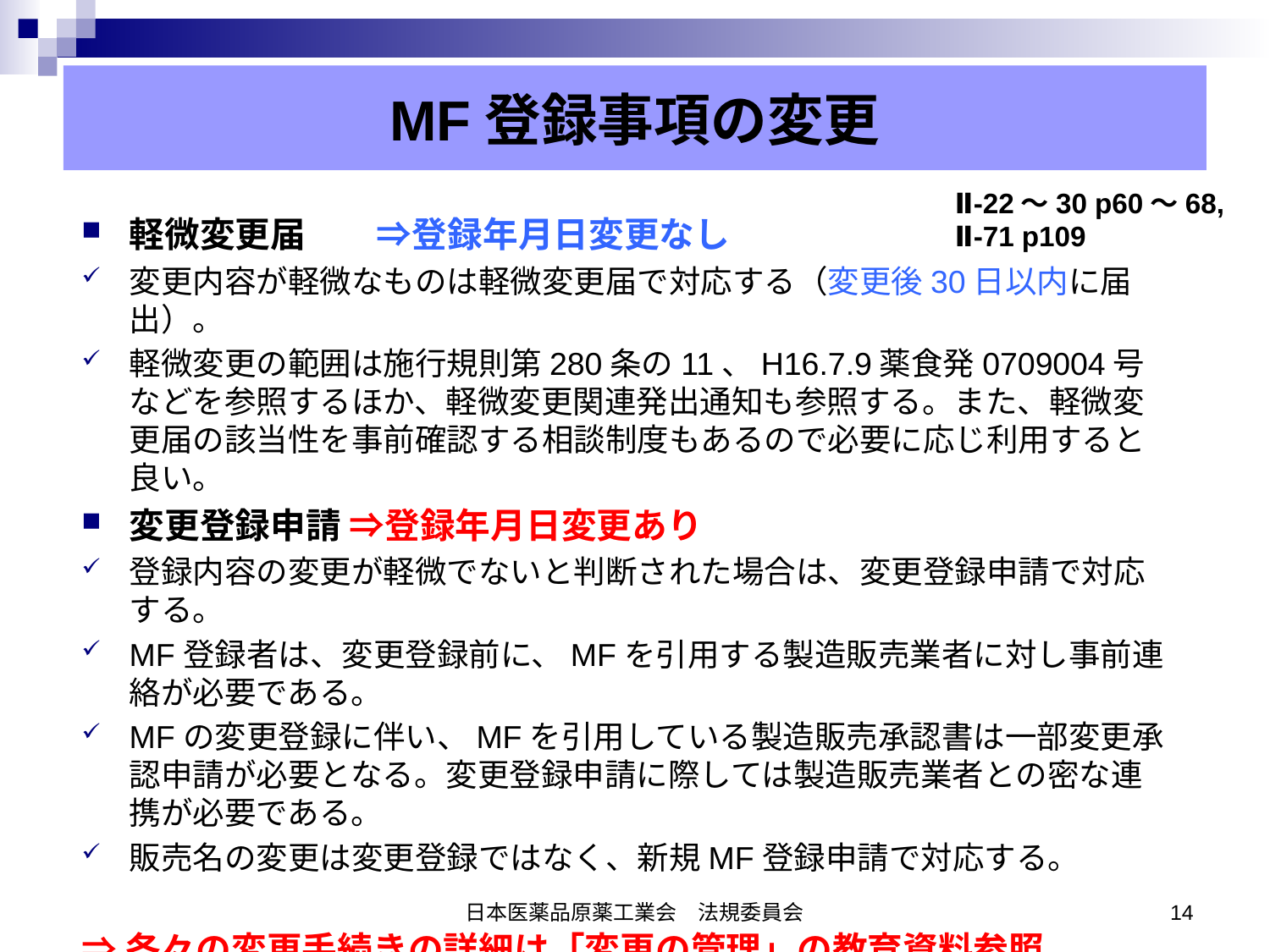

MF登録事項の変更
Ⅱ-22〜30 p60〜68,
Ⅱ-71 p109
軽微変更届　　⇒登録年月日変更なし
変更内容が軽微なものは軽微変更届で対応する（変更後30日以内に届出）。
軽微変更の範囲は施行規則第280条の11、H16.7.9薬食発0709004号などを参照するほか、軽微変更関連発出通知も参照する。また、軽微変更届の該当性を事前確認する相談制度もあるので必要に応じ利用すると良い。
変更登録申請 ⇒登録年月日変更あり
登録内容の変更が軽微でないと判断された場合は、変更登録申請で対応する。
MF登録者は、変更登録前に、MFを引用する製造販売業者に対し事前連絡が必要である。
MFの変更登録に伴い、MFを引用している製造販売承認書は一部変更承認申請が必要となる。変更登録申請に際しては製造販売業者との密な連携が必要である。
販売名の変更は変更登録ではなく、新規MF登録申請で対応する。

⇒各々の変更手続きの詳細は「変更の管理」の教育資料参照
日本医薬品原薬工業会　法規委員会
14